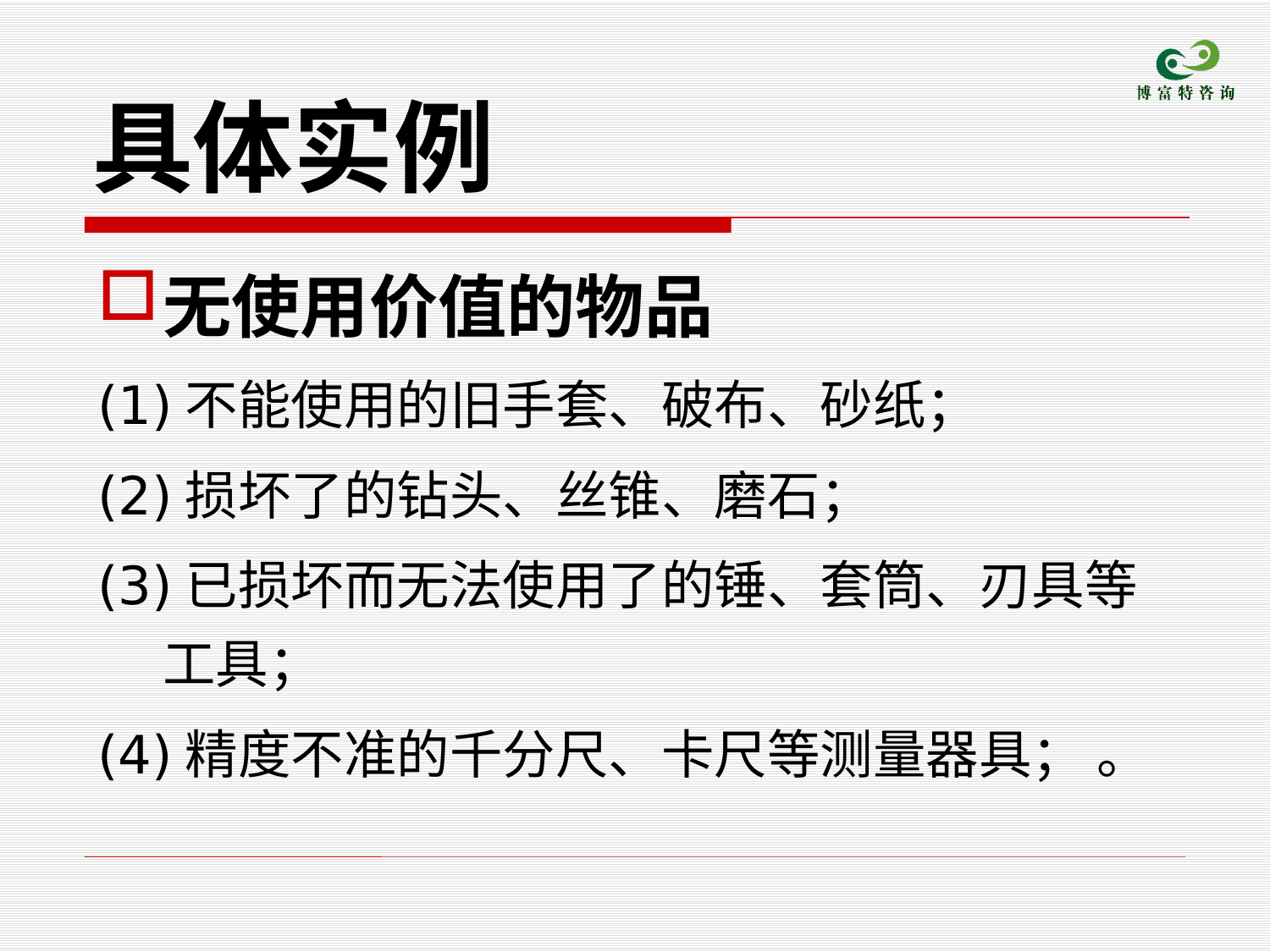

# 具体实例
无使用价值的物品
(1)不能使用的旧手套、破布、砂纸；
(2)损坏了的钻头、丝锥、磨石；
(3)已损坏而无法使用了的锤、套筒、刃具等工具；
(4)精度不准的千分尺、卡尺等测量器具； 。
118